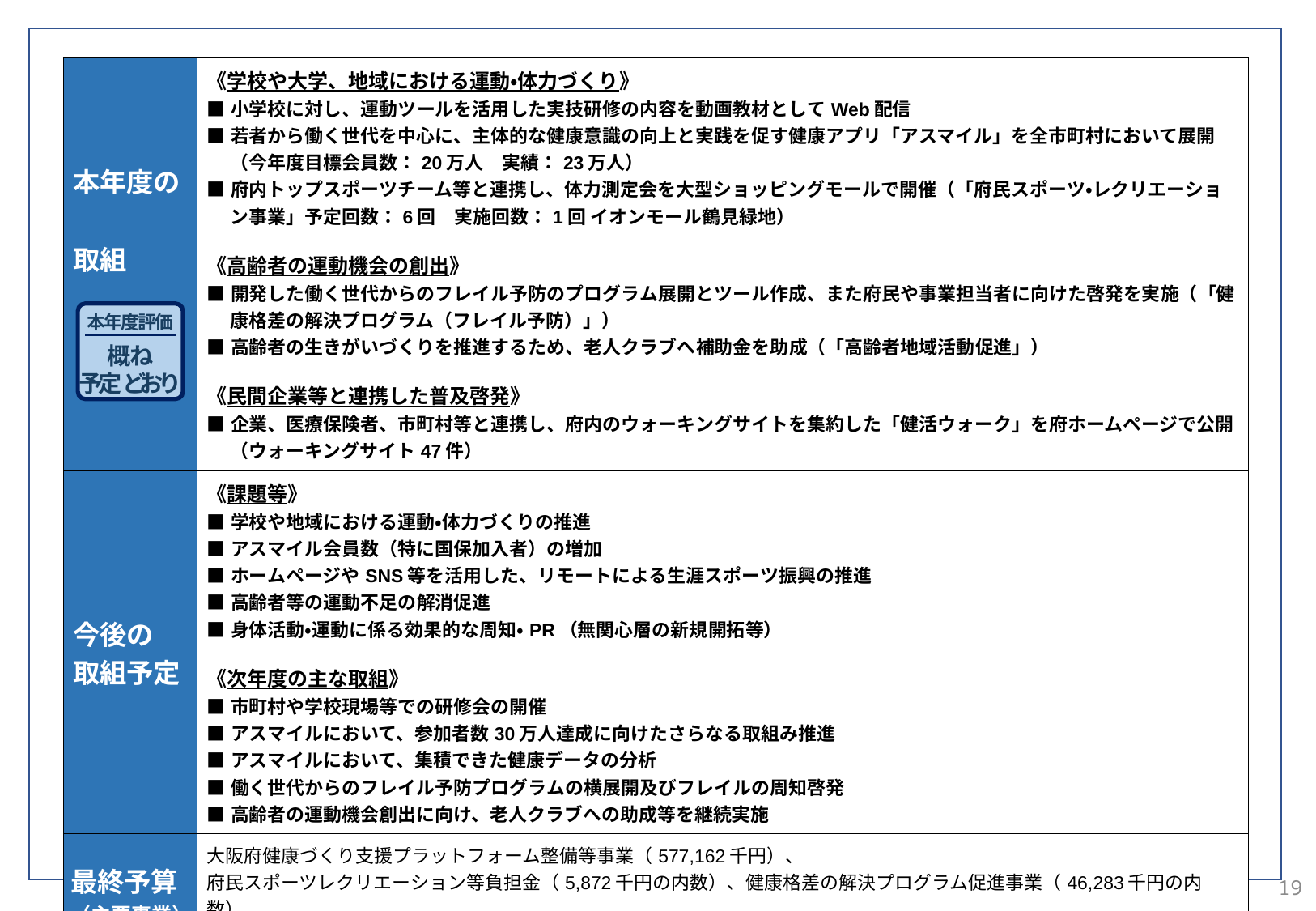

| 本年度の 取組 | 《学校や大学、地域における運動・体力づくり》 ■小学校に対し、運動ツールを活用した実技研修の内容を動画教材としてWeb配信 ■若者から働く世代を中心に、主体的な健康意識の向上と実践を促す健康アプリ「アスマイル」を全市町村において展開（今年度目標会員数：20万人　実績：23万人） ■府内トップスポーツチーム等と連携し、体力測定会を大型ショッピングモールで開催（「府民スポーツ・レクリエーション事業」予定回数：6回　実施回数：1回 イオンモール鶴見緑地） 《高齢者の運動機会の創出》 ■開発した働く世代からのフレイル予防のプログラム展開とツール作成、また府民や事業担当者に向けた啓発を実施（「健康格差の解決プログラム（フレイル予防）」） ■高齢者の生きがいづくりを推進するため、老人クラブへ補助金を助成（「高齢者地域活動促進」） 《民間企業等と連携した普及啓発》 ■企業、医療保険者、市町村等と連携し、府内のウォーキングサイトを集約した「健活ウォーク」を府ホームページで公開（ウォーキングサイト47件） |
| --- | --- |
| 今後の 取組予定 | 《課題等》 ■学校や地域における運動・体力づくりの推進 ■アスマイル会員数（特に国保加入者）の増加 ■ホームページやSNS等を活用した、リモートによる生涯スポーツ振興の推進 ■高齢者等の運動不足の解消促進 ■身体活動・運動に係る効果的な周知・PR（無関心層の新規開拓等） 《次年度の主な取組》 ■市町村や学校現場等での研修会の開催 ■アスマイルにおいて、参加者数30万人達成に向けたさらなる取組み推進 ■アスマイルにおいて、集積できた健康データの分析 ■働く世代からのフレイル予防プログラムの横展開及びフレイルの周知啓発 ■高齢者の運動機会創出に向け、老人クラブへの助成等を継続実施 |
| 最終予算 （主要事業） | 大阪府健康づくり支援プラットフォーム整備等事業（577,162千円）、 府民スポーツレクリエーション等負担金（5,872千円の内数）、健康格差の解決プログラム促進事業（46,283千円の内数）、 高齢者地域活動促進費（79,190千円） |
本年度評価

概ね
予定どおり
19